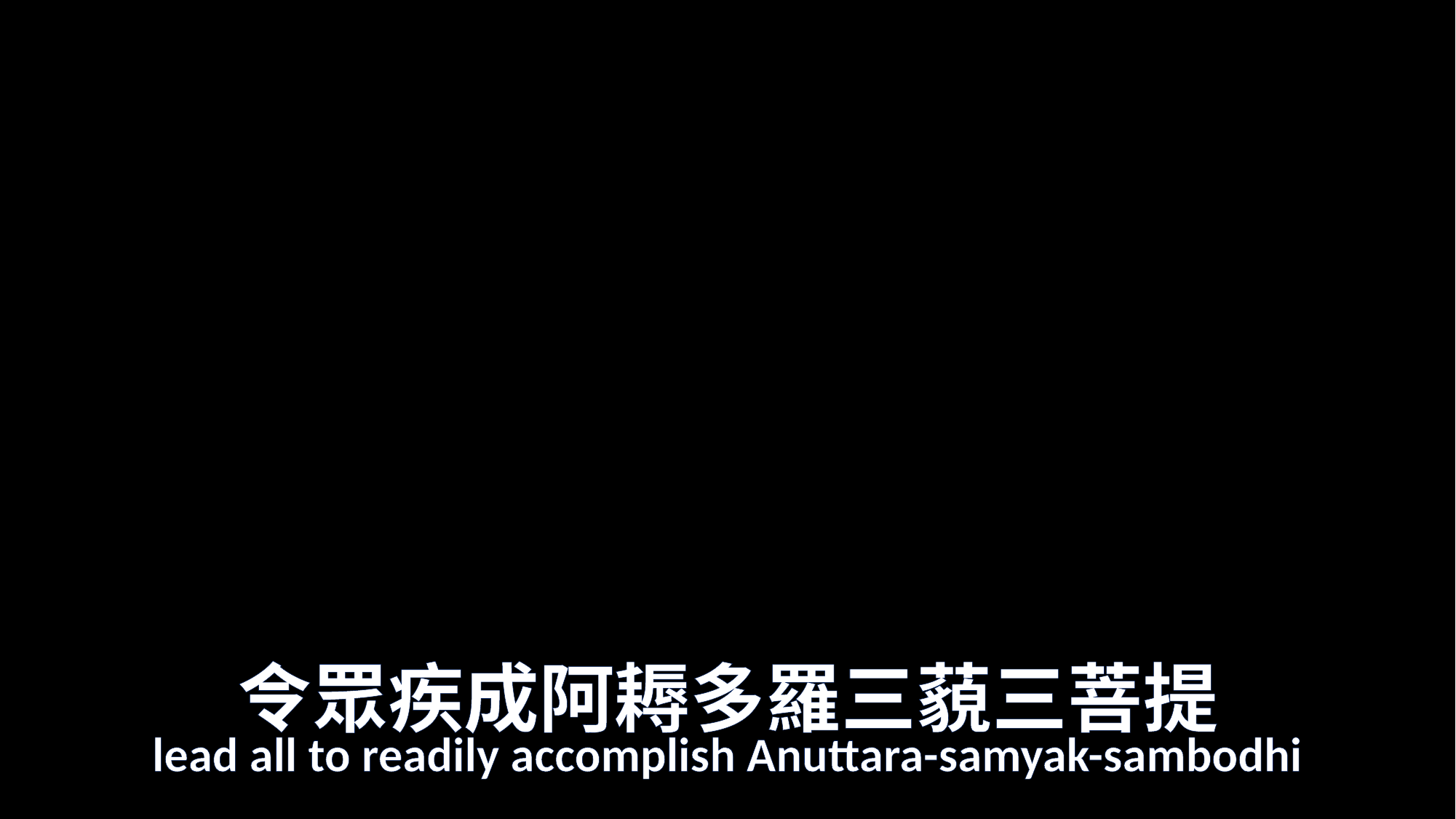

# 令眾疾成阿耨多羅三藐三菩提
lead all to readily accomplish Anuttara-samyak-sambodhi